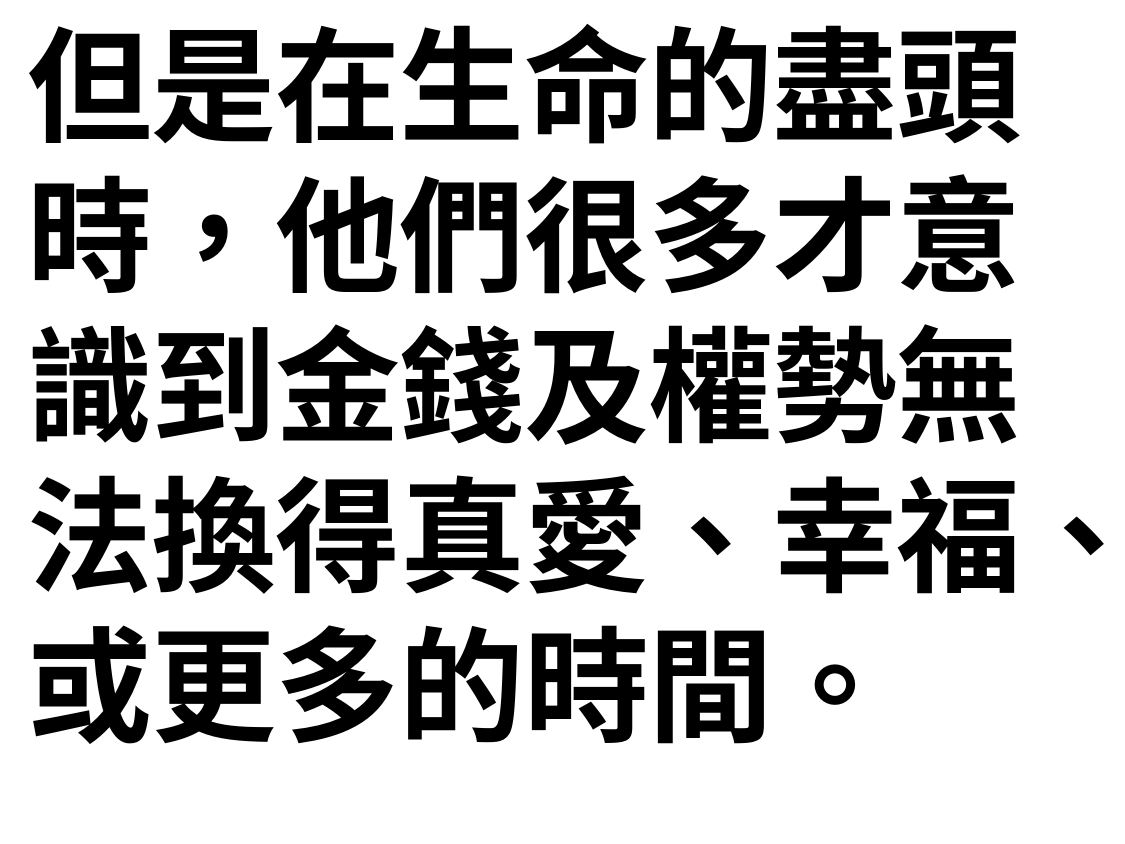

但是在生命的盡頭時，他們很多才意識到金錢及權勢無法換得真愛、幸福、或更多的時間。